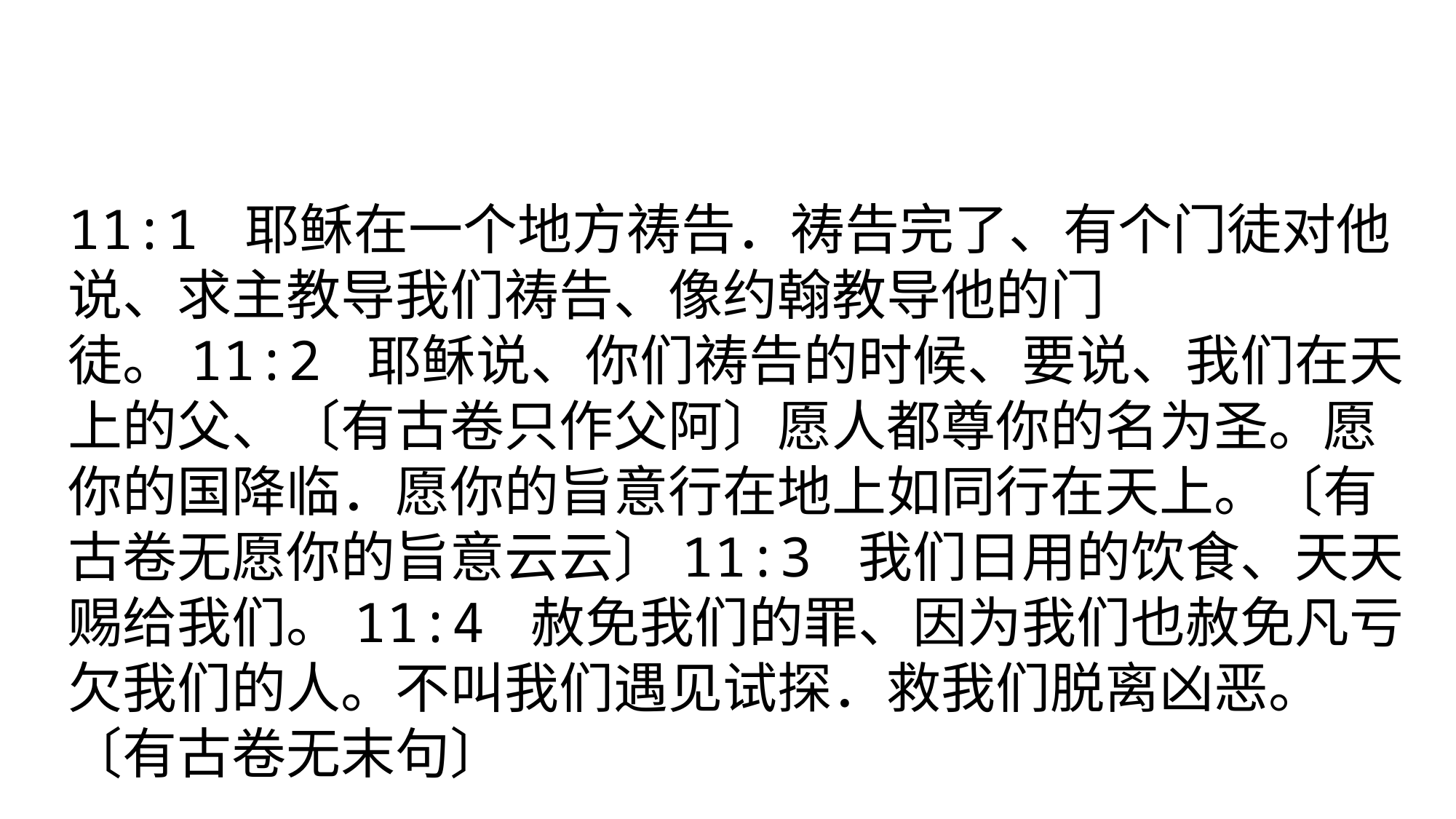

#
11:1 耶稣在一个地方祷告．祷告完了、有个门徒对他说、求主教导我们祷告、像约翰教导他的门徒。11:2 耶稣说、你们祷告的时候、要说、我们在天上的父、〔有古卷只作父阿〕愿人都尊你的名为圣。愿你的国降临．愿你的旨意行在地上如同行在天上。〔有古卷无愿你的旨意云云〕11:3 我们日用的饮食、天天赐给我们。11:4 赦免我们的罪、因为我们也赦免凡亏欠我们的人。不叫我们遇见试探．救我们脱离凶恶。〔有古卷无末句〕